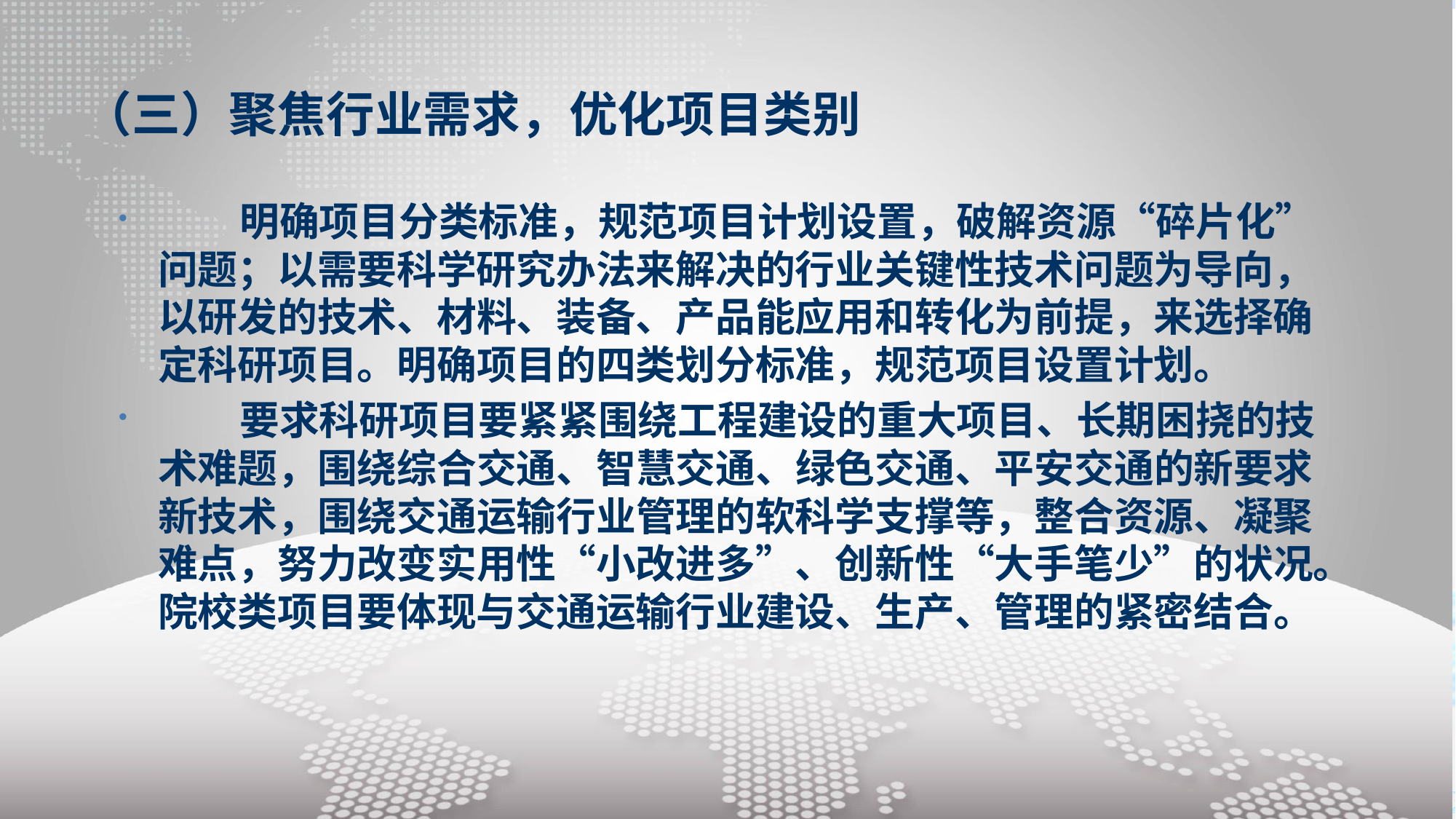

# （三）聚焦行业需求，优化项目类别
        明确项目分类标准，规范项目计划设置，破解资源“碎片化”问题；以需要科学研究办法来解决的行业关键性技术问题为导向，以研发的技术、材料、装备、产品能应用和转化为前提，来选择确定科研项目。明确项目的四类划分标准，规范项目设置计划。
        要求科研项目要紧紧围绕工程建设的重大项目、长期困挠的技术难题，围绕综合交通、智慧交通、绿色交通、平安交通的新要求新技术，围绕交通运输行业管理的软科学支撑等，整合资源、凝聚难点，努力改变实用性“小改进多”、创新性“大手笔少”的状况。院校类项目要体现与交通运输行业建设、生产、管理的紧密结合。